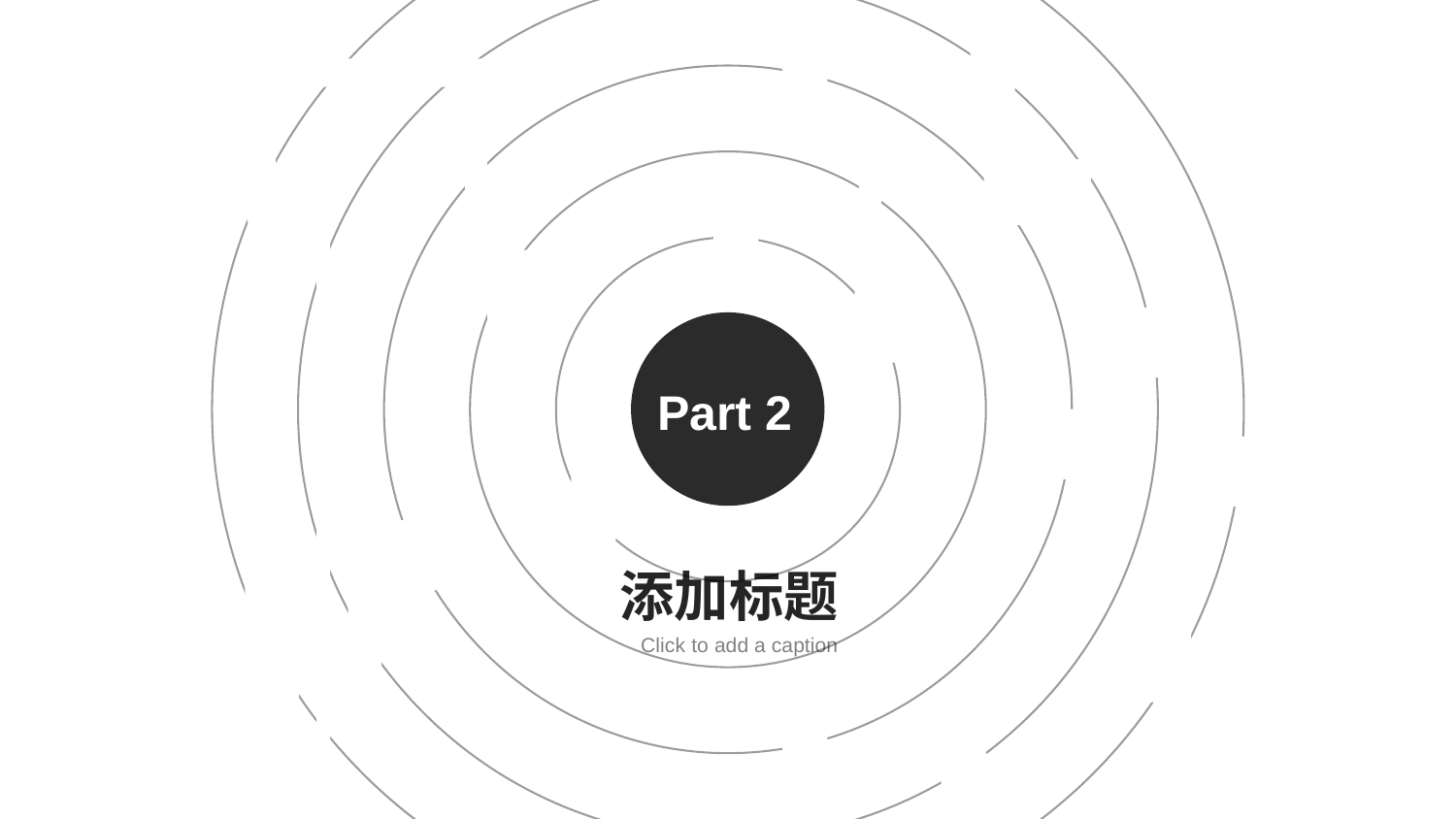

Part 2
添加标题
Click to add a caption